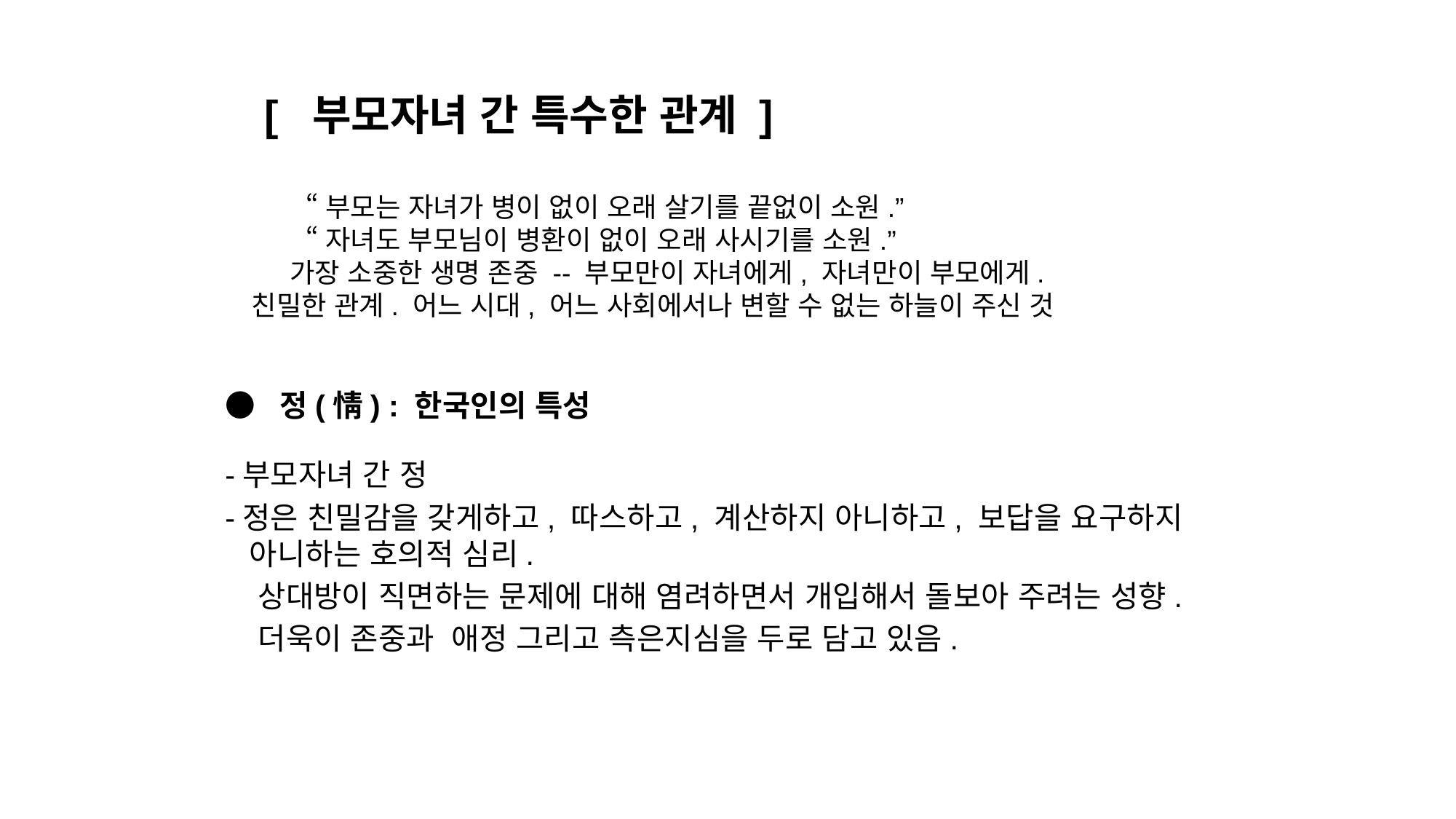

[  부모자녀 간 특수한 관계 ]

          “부모는 자녀가 병이 없이 오래 살기를 끝없이 소원.”
       “자녀도 부모님이 병환이 없이 오래 사시기를 소원.”
       가장 소중한 생명 존중 -- 부모만이 자녀에게, 자녀만이 부모에게.
  친밀한 관계. 어느 시대, 어느 사회에서나 변할 수 없는 하늘이 주신 것

●  정(情) : 한국인의 특성

-부모자녀 간 정
-정은 친밀감을 갖게하고, 따스하고, 계산하지 아니하고, 보답을 요구하지 아니하는 호의적 심리.
   상대방이 직면하는 문제에 대해 염려하면서 개입해서 돌보아 주려는 성향.
   더욱이 존중과  애정 그리고 측은지심을 두로 담고 있음.